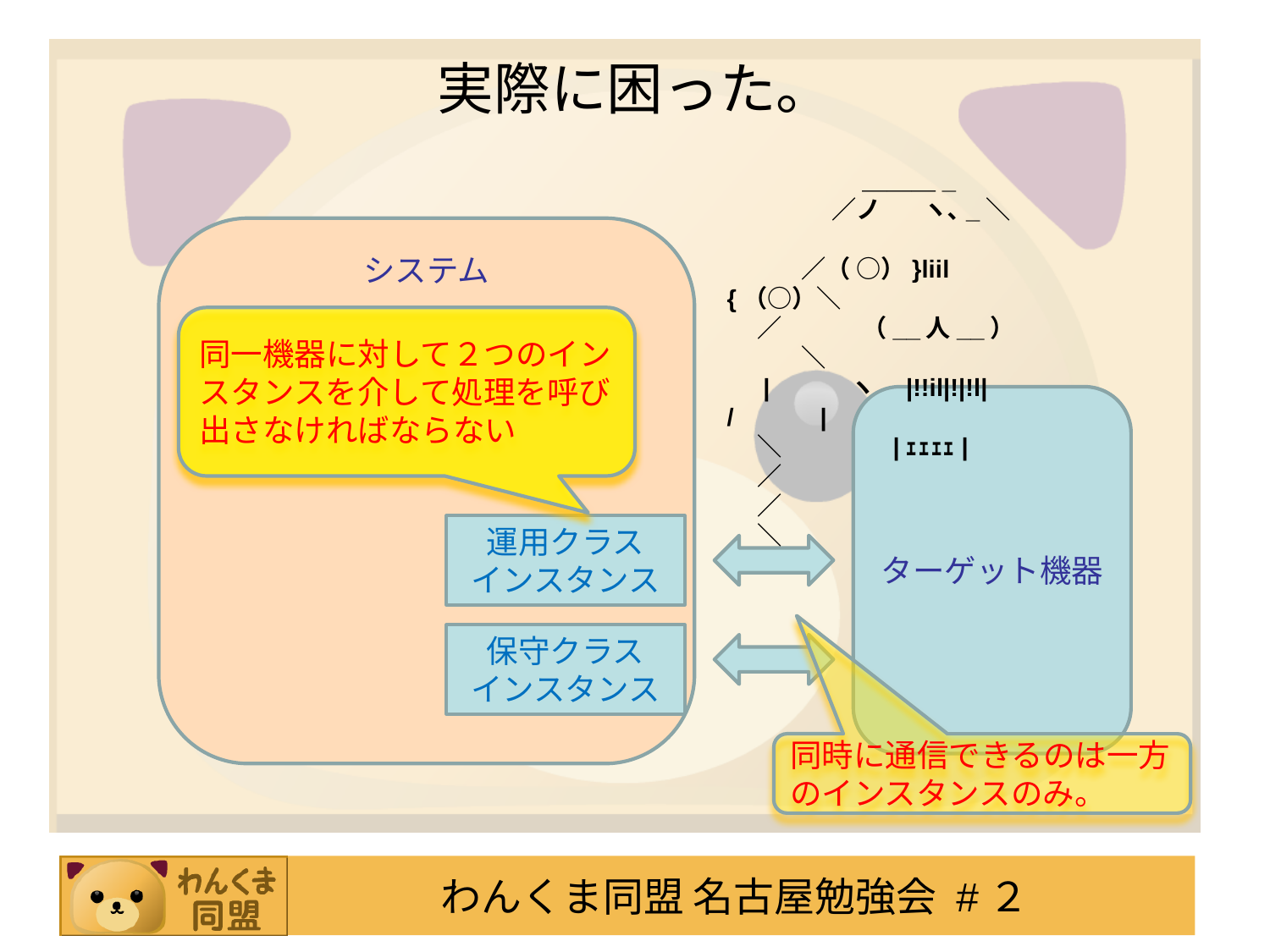

# 実際に困った。
　 　 　　　＿＿＿_
　 　　　／ノ 　  ヽ､_＼
　　　／（ ○）}liil{（○）＼
　 ／　　　 （__人__）　　　＼
　 |　　　ヽ　|!!il|!|!l|　/　　　|
　 ＼　　 　　|ｪｪｪｪ| 　 　 ／
　 ／ 　   　 　　　　 　 　 ＼

システム
同一機器に対して２つのインスタンスを介して処理を呼び出さなければならない
ターゲット機器
運用クラス
インスタンス

保守クラス
インスタンス

同時に通信できるのは一方のインスタンスのみ。